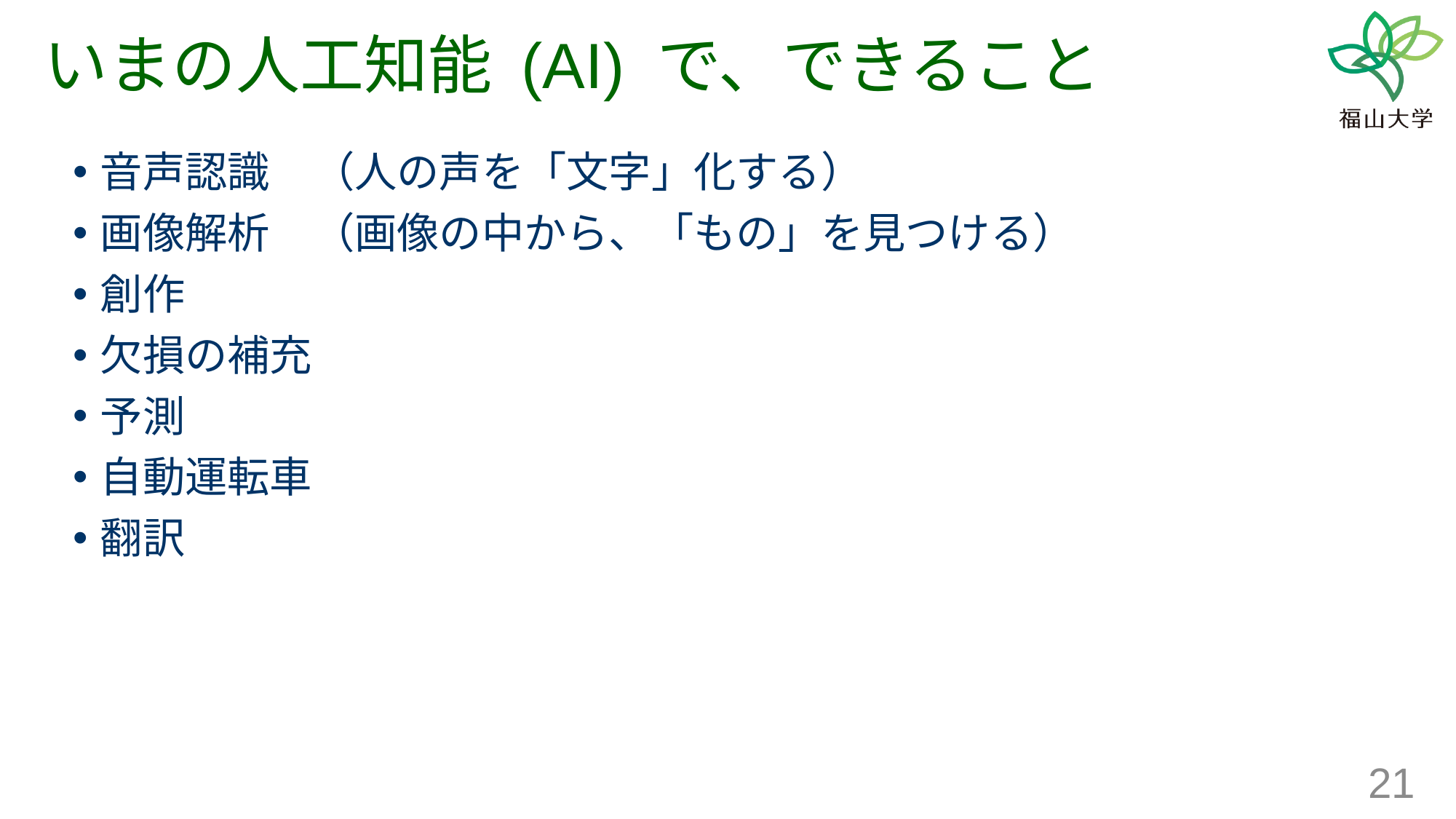

# いまの人工知能 (AI) で、できること
音声認識　（人の声を「文字」化する）
画像解析　（画像の中から、「もの」を見つける）
創作
欠損の補充
予測
自動運転車
翻訳

21